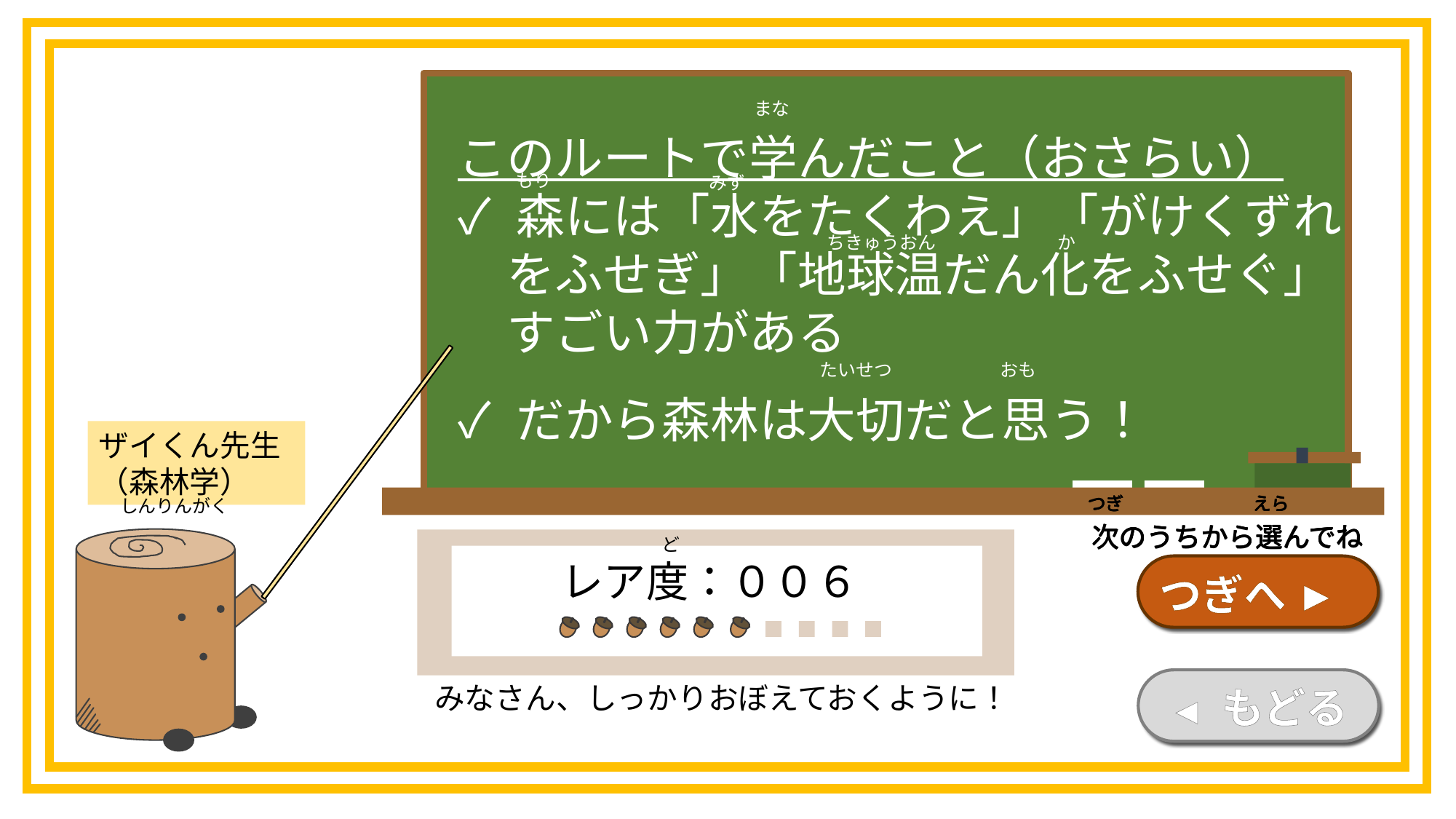

まな
このルートで学んだこと（おさらい）
✓ 森には「水をたくわえ」「がけくずれ
　をふせぎ」「地球温だん化をふせぐ」
　すごい力がある
✓ だから森林は大切だと思う！
もり
みず
ちきゅうおん
か
たいせつ
おも
ザイくん先生（森林学）

つぎ
えら
次のうちから選んでね
つぎ
えら
次のうちから選んでね
つぎ
えら
次のうちから選んでね
つぎ
えら
次のうちから選んでね
しんりんがく
ど

レア度：００６

つぎへ ►

みなさん、しっかりおぼえておくように！
◄ もどる